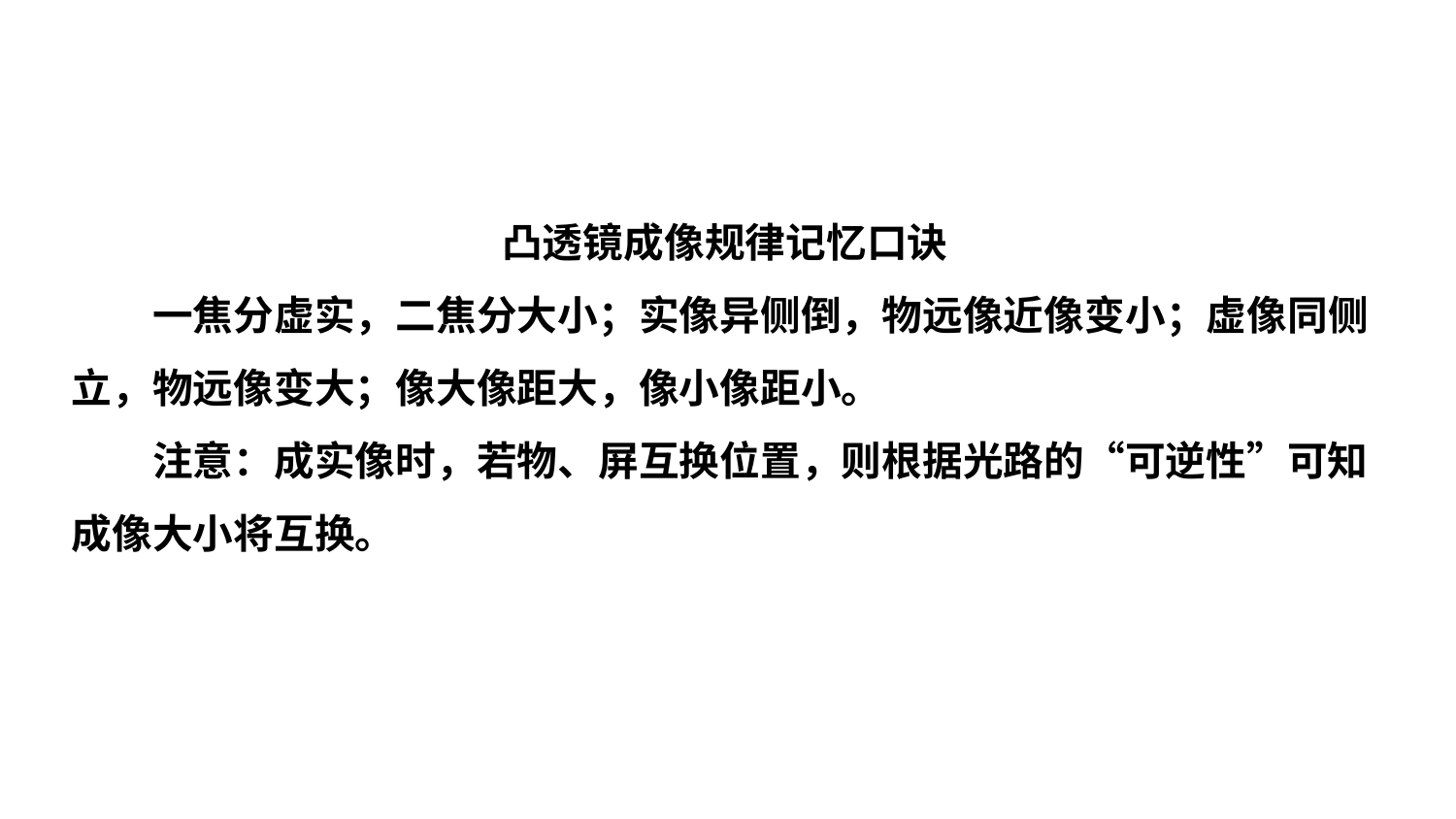

凸透镜成像规律记忆口诀
　　一焦分虚实，二焦分大小；实像异侧倒，物远像近像变小；虚像同侧立，物远像变大；像大像距大，像小像距小。
　　注意：成实像时，若物、屏互换位置，则根据光路的“可逆性”可知成像大小将互换。